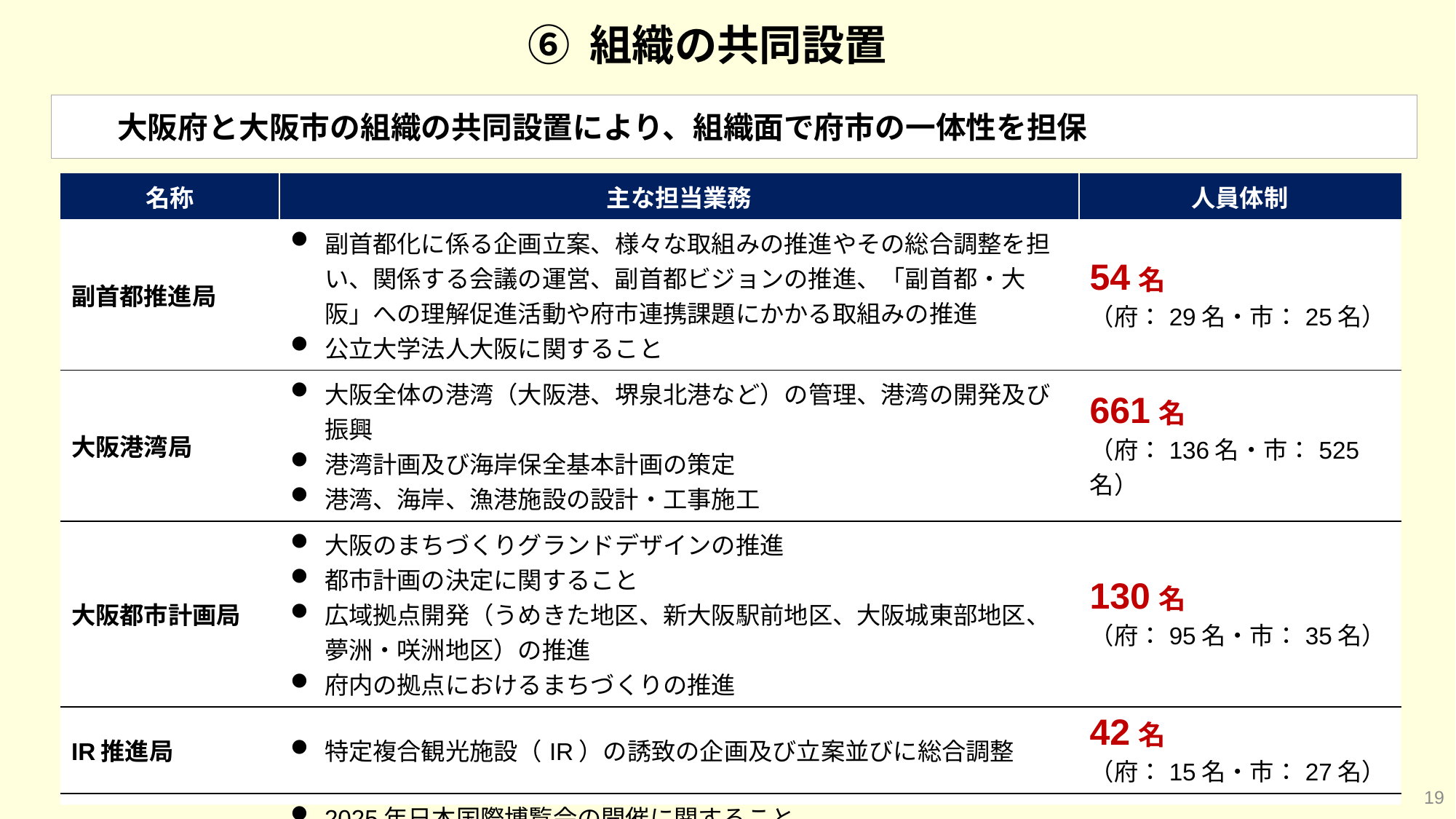

⑥ 組織の共同設置

大阪府と大阪市の組織の共同設置により、組織面で府市の一体性を担保
| 名称 | 主な担当業務 | 人員体制 |
| --- | --- | --- |
| 副首都推進局 | 副首都化に係る企画立案、様々な取組みの推進やその総合調整を担い、関係する会議の運営、副首都ビジョンの推進、「副首都・大阪」への理解促進活動や府市連携課題にかかる取組みの推進 公立大学法人大阪に関すること | 54名 （府：29名・市：25名） |
| 大阪港湾局 | 大阪全体の港湾（大阪港、堺泉北港など）の管理、港湾の開発及び振興 港湾計画及び海岸保全基本計画の策定 港湾、海岸、漁港施設の設計・工事施工 | 661名 （府：136名・市：525名） |
| 大阪都市計画局 | 大阪のまちづくりグランドデザインの推進 都市計画の決定に関すること 広域拠点開発（うめきた地区、新大阪駅前地区、大阪城東部地区、夢洲・咲洲地区）の推進 府内の拠点におけるまちづくりの推進 | 130名 （府：95名・市：35名） |
| IR推進局 | 特定複合観光施設（IR）の誘致の企画及び立案並びに総合調整 | 42名 （府：15名・市：27名） |
| 万博推進局 | 2025年日本国際博覧会の開催に関すること 　（機運醸成の推進、住民等の参加促進、基盤施設整備や大阪パビリ 　　オンの出展等に関する企画、調査及び連絡調整、賓客接遇など） | 125名 （府：62名・市：63名） |

19